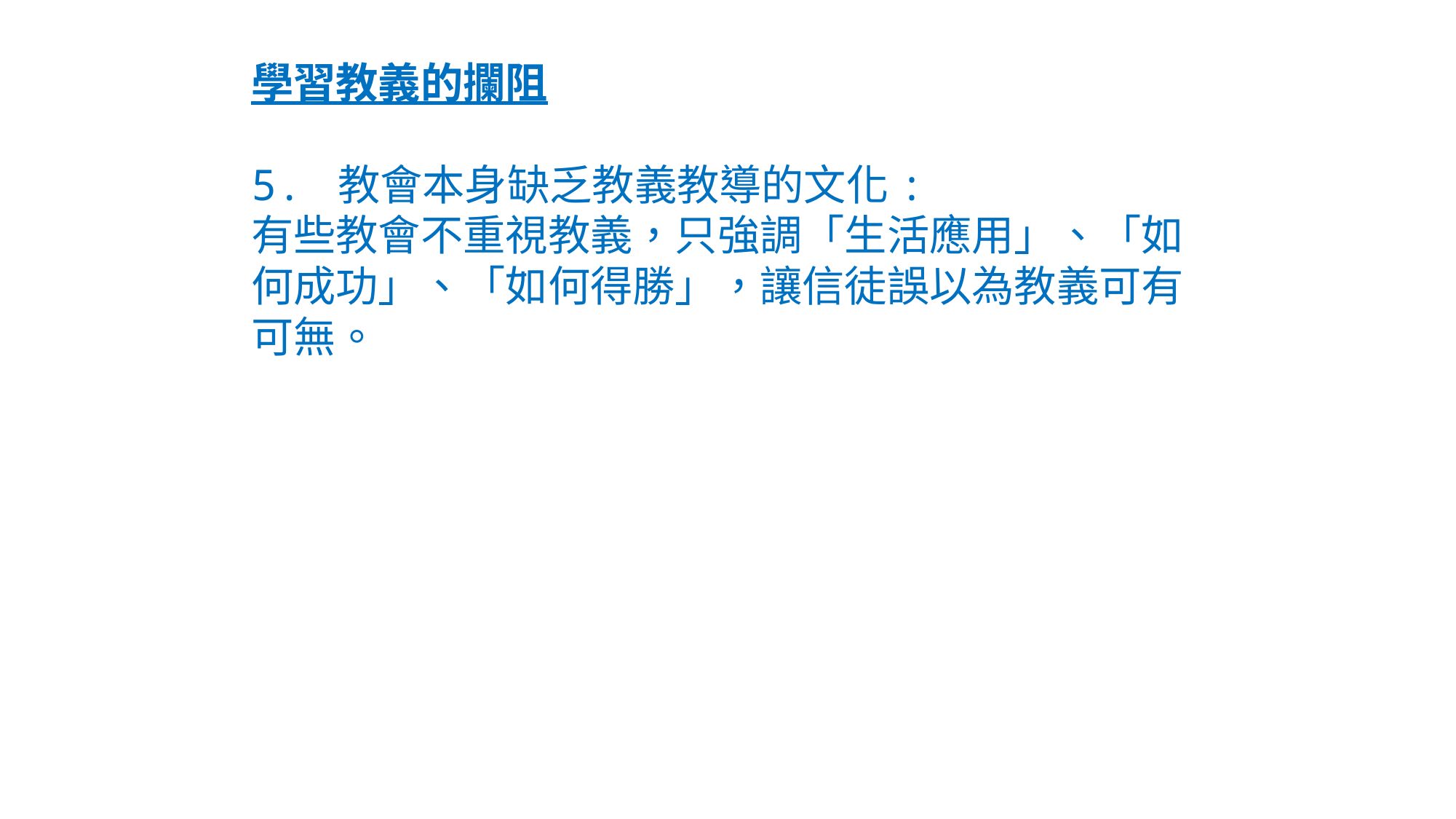

學習教義的攔阻

5. 教會本身缺乏教義教導的文化:
有些教會不重視教義，只強調「生活應用」、「如何成功」、「如何得勝」，讓信徒誤以為教義可有可無。